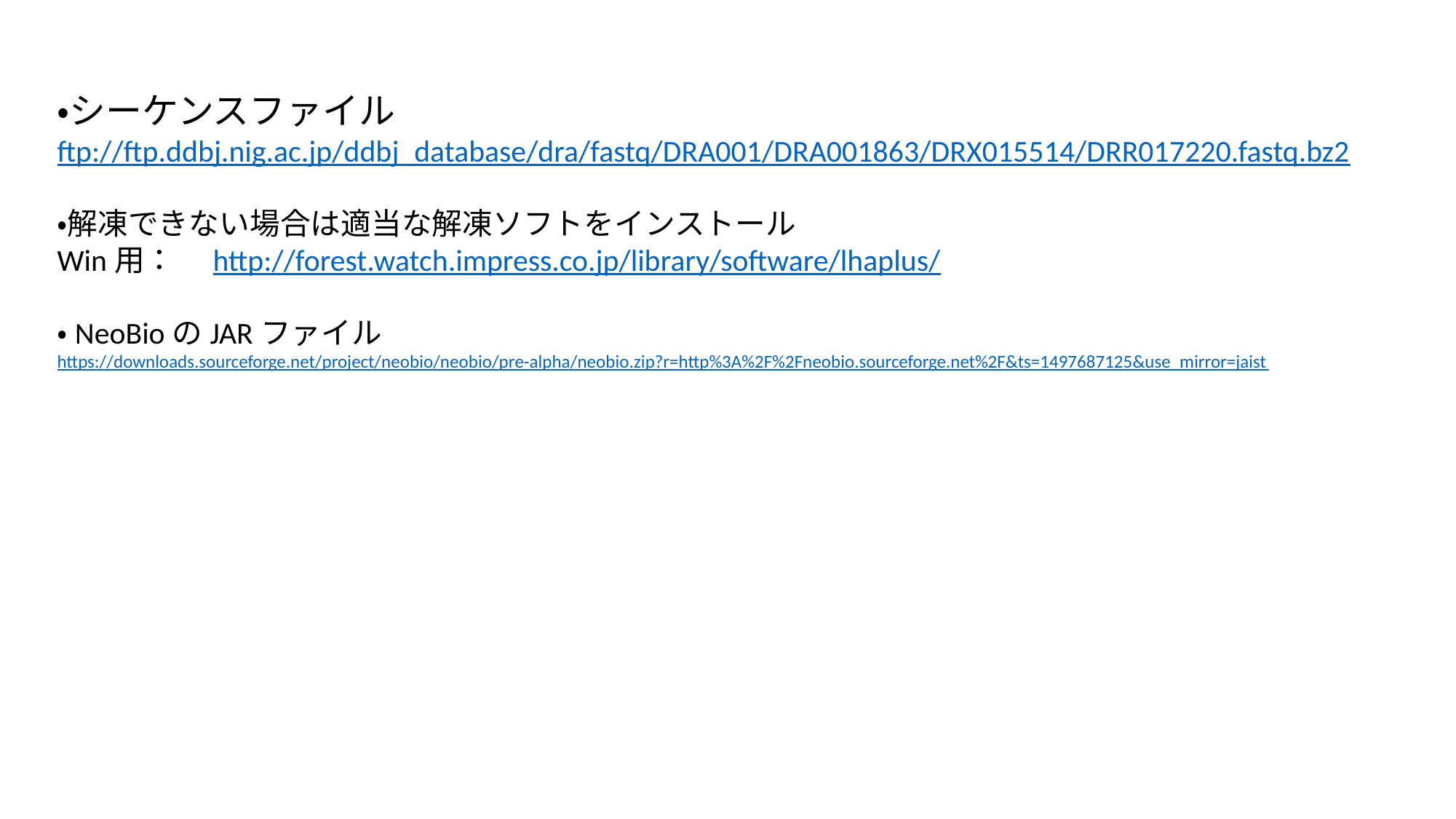

・シーケンスファイル
ftp://ftp.ddbj.nig.ac.jp/ddbj_database/dra/fastq/DRA001/DRA001863/DRX015514/DRR017220.fastq.bz2

・解凍できない場合は適当な解凍ソフトをインストール
Win用：　http://forest.watch.impress.co.jp/library/software/lhaplus/

・NeoBioのJARファイル
https://downloads.sourceforge.net/project/neobio/neobio/pre-alpha/neobio.zip?r=http%3A%2F%2Fneobio.sourceforge.net%2F&ts=1497687125&use_mirror=jaist